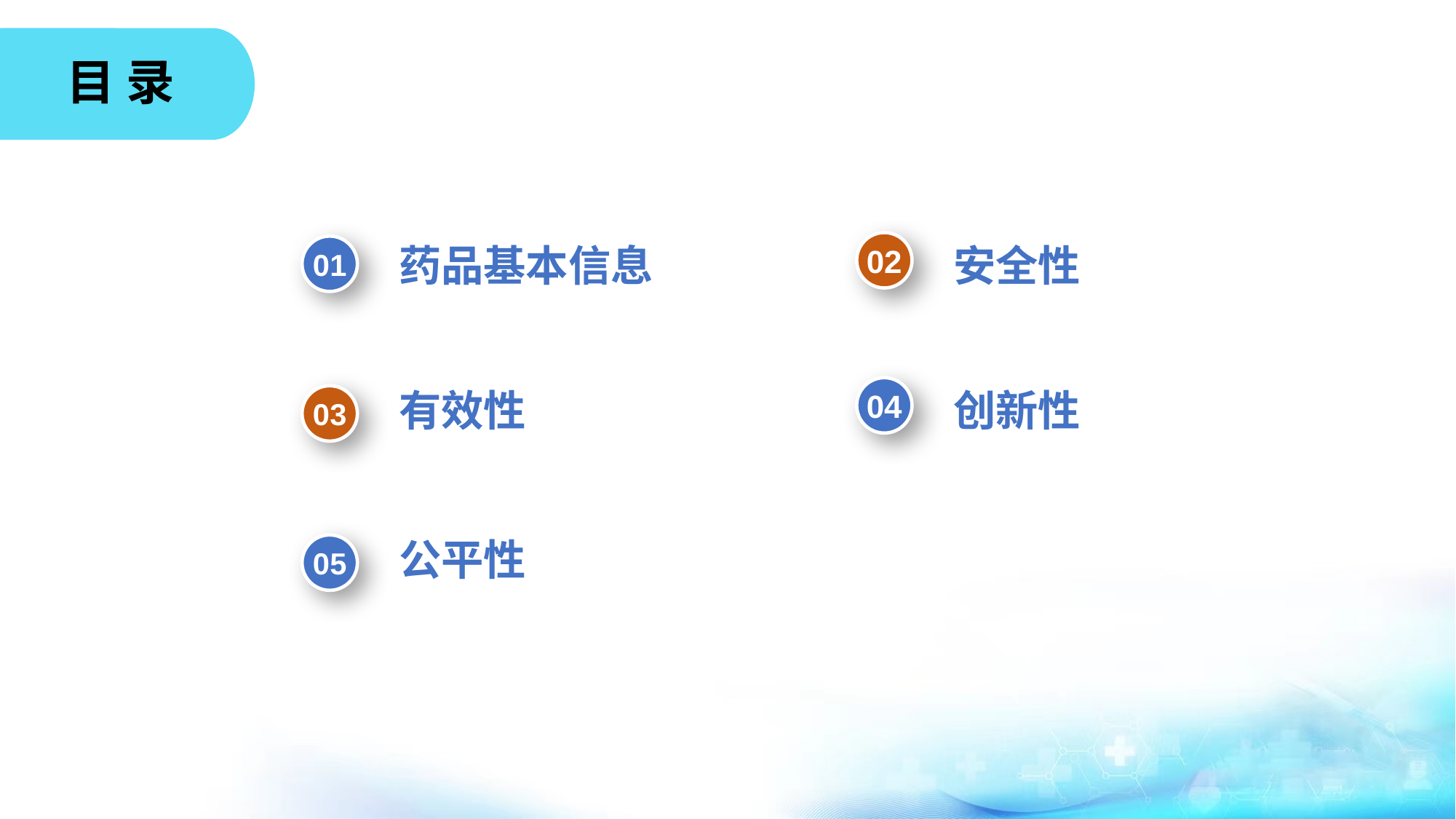

目 录
02
01
药品基本信息
安全性
04
有效性
创新性
03
公平性
05